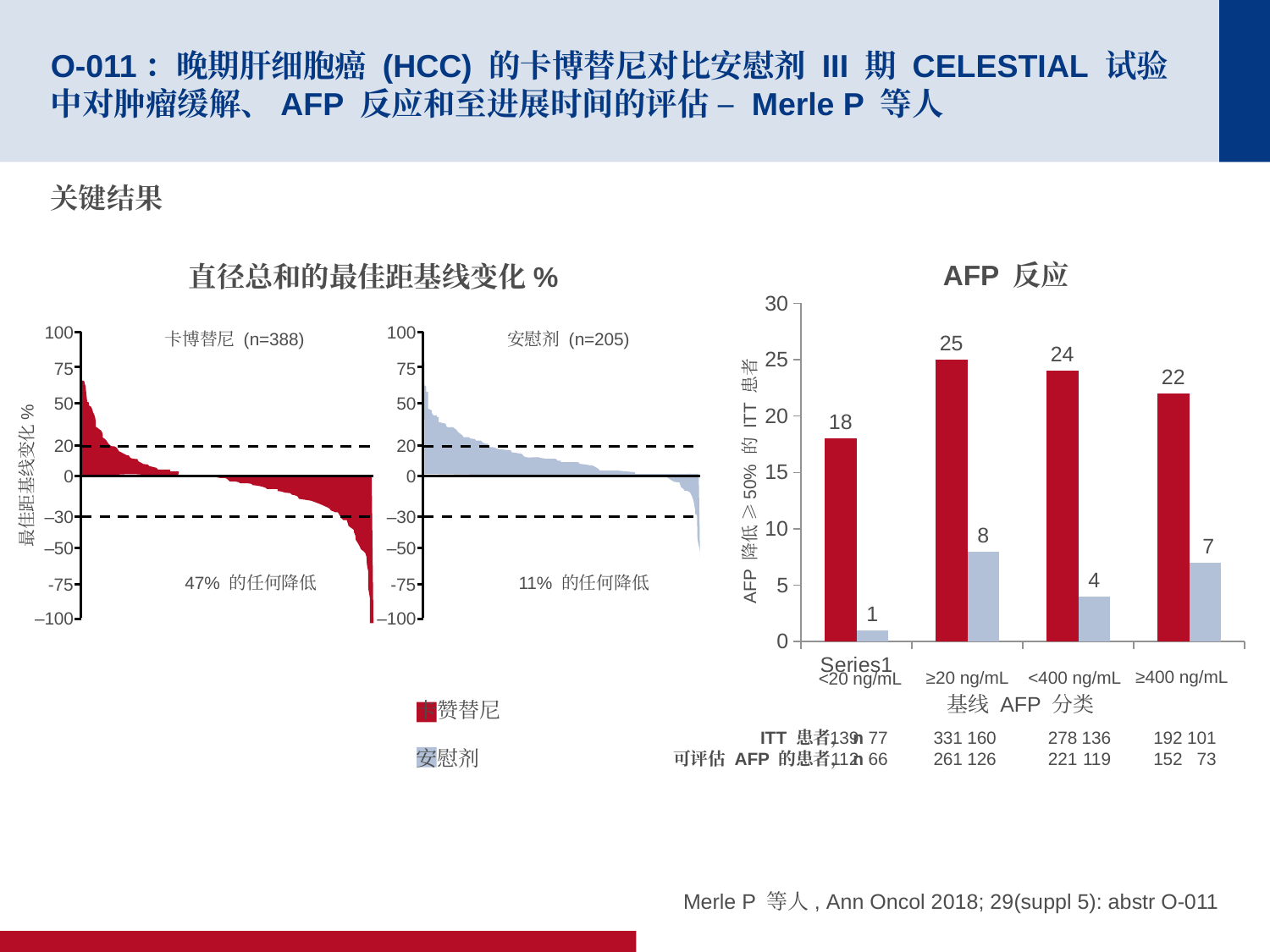

# O-011：晚期肝细胞癌 (HCC) 的卡博替尼对比安慰剂 III 期 CELESTIAL 试验中对肿瘤缓解、AFP 反应和至进展时间的评估 – Merle P 等人
关键结果

AFP 反应
直径总和的最佳距基线变化%

### Chart

| Category | Cabozantinib | Placebo |
|---|---|---|
100
卡博替尼 (n=388)
75
50
20
最佳距基线变化%
0
–30
–50
47% 的任何降低
-75
–100
100
安慰剂 (n=205)
75
50
20
0
–30
–50
11% 的任何降低
-75
–100

AFP 降低 ≥50% 的 ITT 患者

≥400 ng/mL
<400 ng/mL
≥20 ng/mL
<20 ng/mL
基线 AFP 分类
卡赞替尼
安慰剂

ITT 患者，n
可评估 AFP 的患者，n
139
112
77
66
331
261
160
126
278
221
136
119
192
152
101
73

Merle P 等人, Ann Oncol 2018; 29(suppl 5): abstr O-011